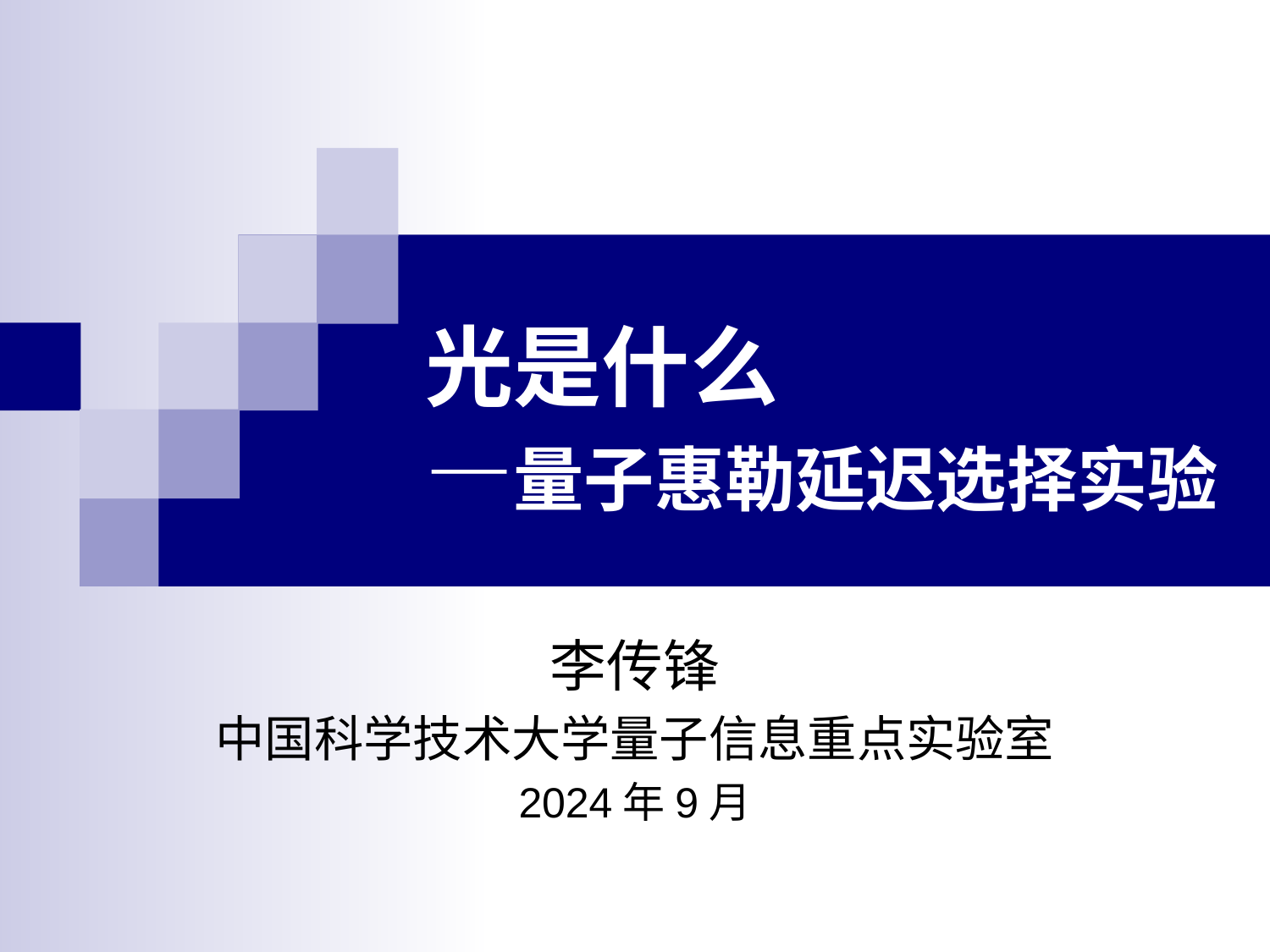

# 光是什么 —量子惠勒延迟选择实验
李传锋
中国科学技术大学量子信息重点实验室
2024年9月